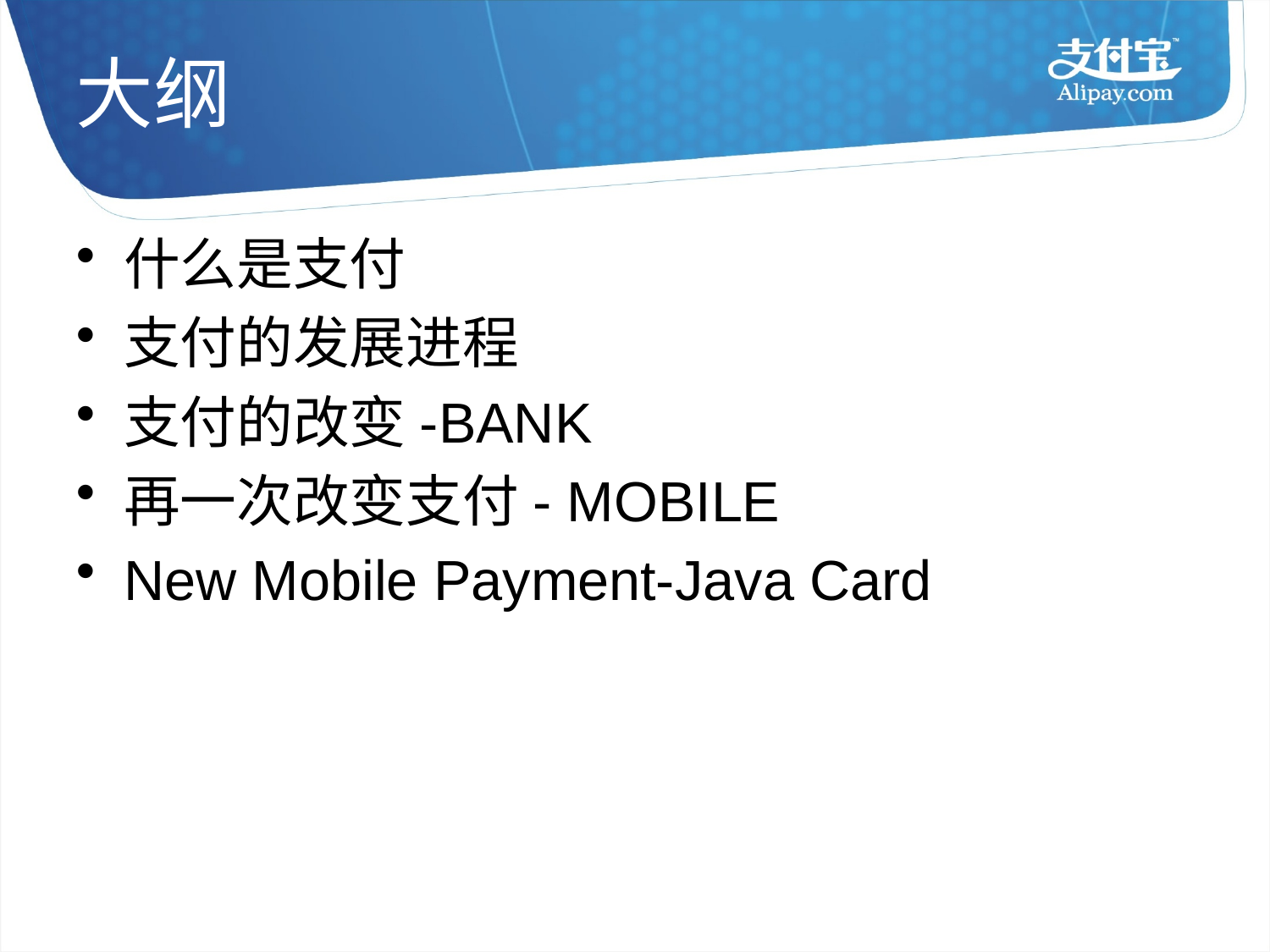

# 大纲
什么是支付
支付的发展进程
支付的改变-BANK
再一次改变支付- MOBILE
New Mobile Payment-Java Card